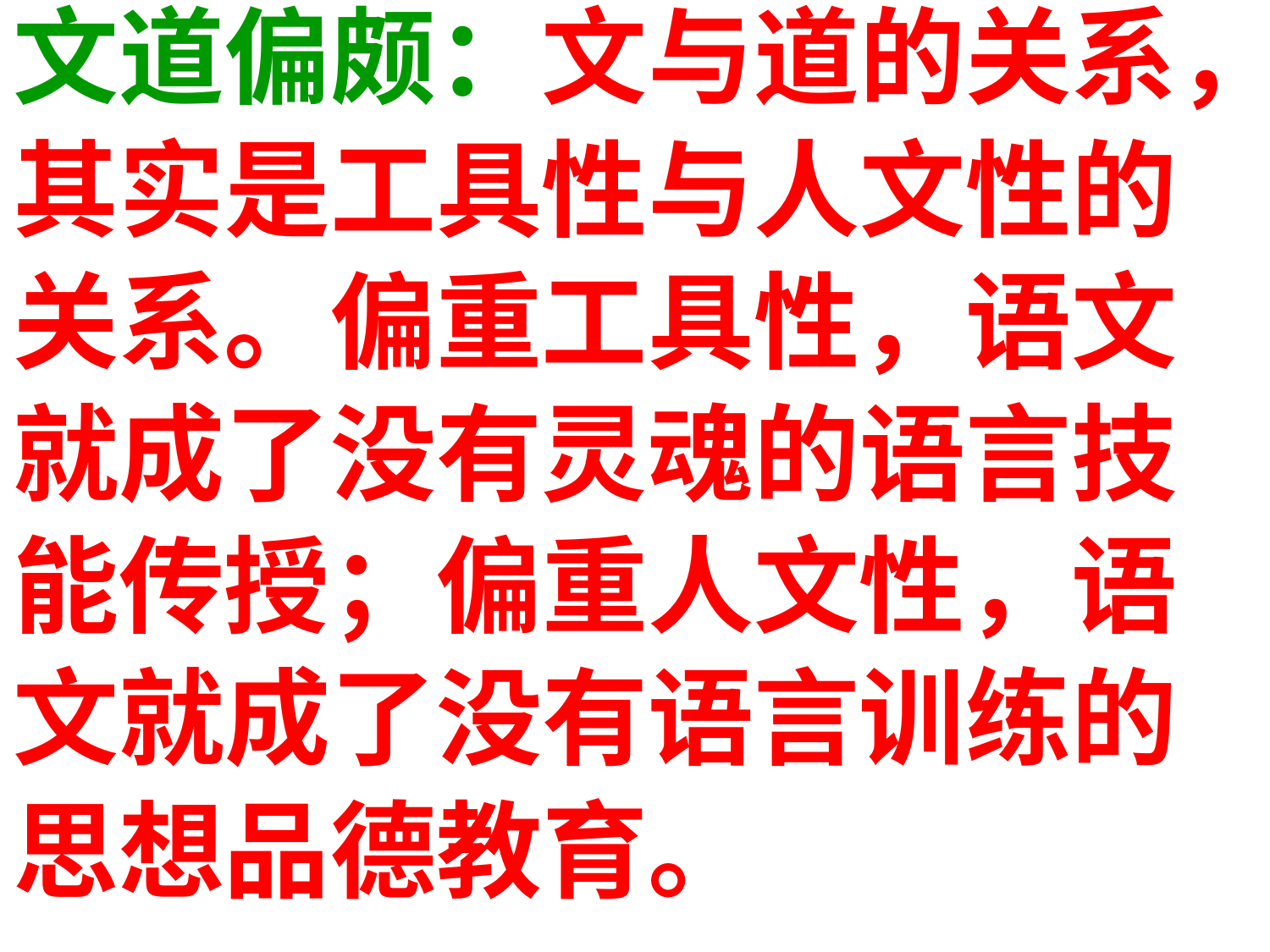

文道偏颇：文与道的关系，
其实是工具性与人文性的
关系。偏重工具性，语文
就成了没有灵魂的语言技
能传授；偏重人文性，语
文就成了没有语言训练的
思想品德教育。